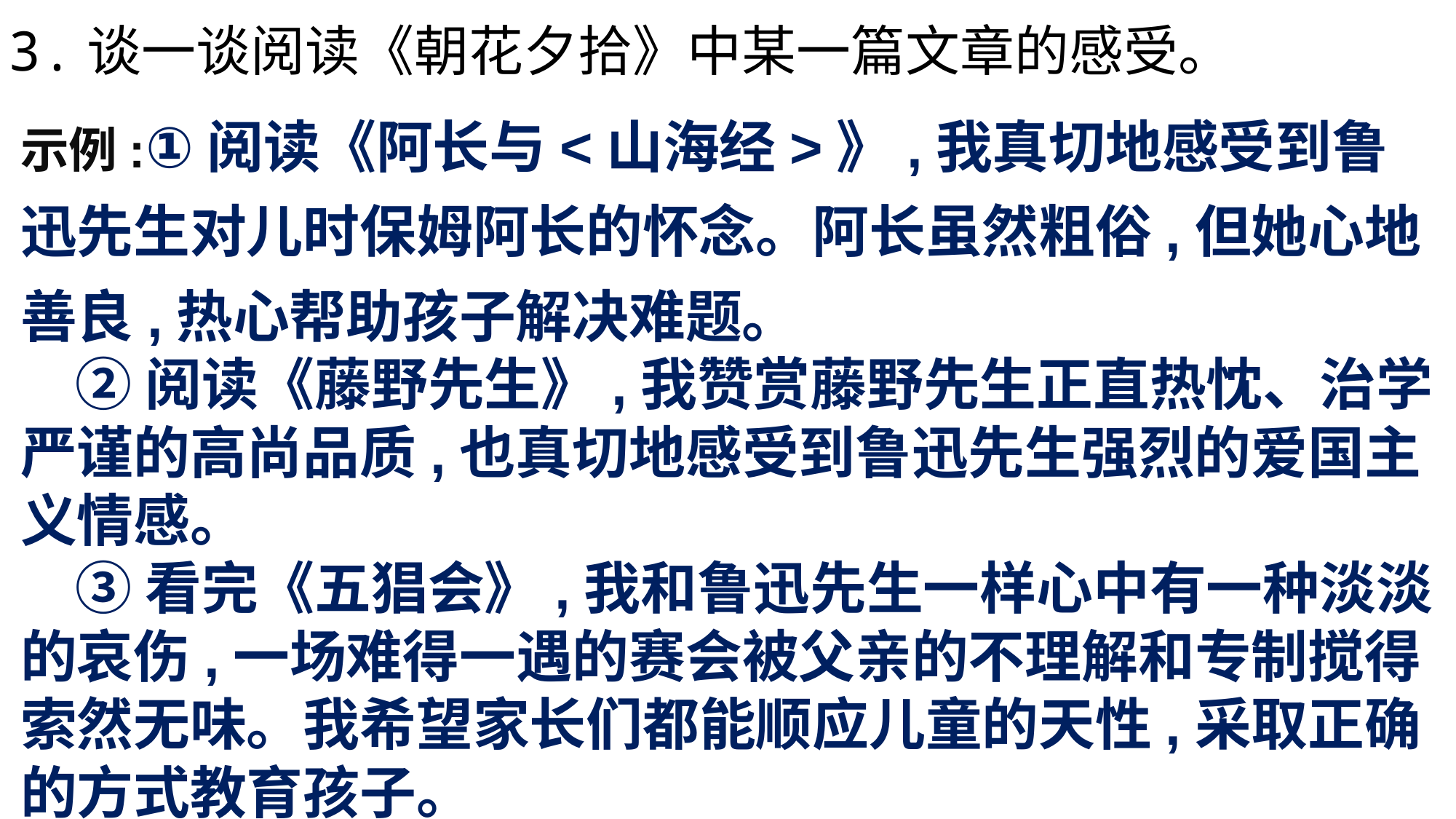

3.谈一谈阅读《朝花夕拾》中某一篇文章的感受。
示例:①阅读《阿长与<山海经>》,我真切地感受到鲁迅先生对儿时保姆阿长的怀念。阿长虽然粗俗,但她心地善良,热心帮助孩子解决难题。
②阅读《藤野先生》,我赞赏藤野先生正直热忱、治学严谨的高尚品质,也真切地感受到鲁迅先生强烈的爱国主义情感。
③看完《五猖会》,我和鲁迅先生一样心中有一种淡淡的哀伤,一场难得一遇的赛会被父亲的不理解和专制搅得索然无味。我希望家长们都能顺应儿童的天性,采取正确的方式教育孩子。